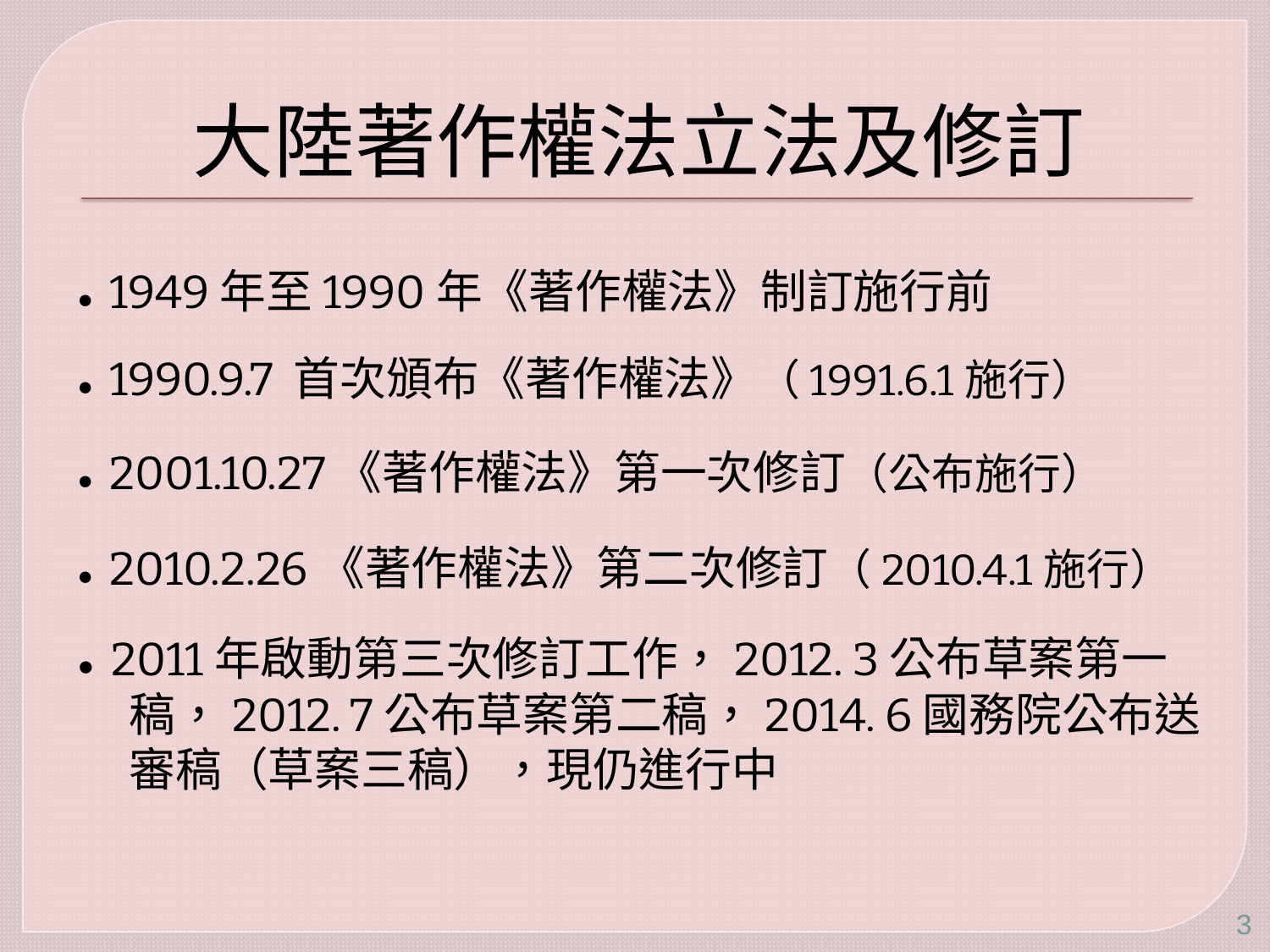

# 大陸著作權法立法及修訂
●   1949年至1990年《著作權法》制訂施行前

●   1990.9.7 首次頒布《著作權法》（1991.6.1施行）

●  2001.10.27《著作權法》第一次修訂（公布施行）

●  2010.2.26《著作權法》第二次修訂（2010.4.1施行）

●   2011年啟動第三次修訂工作，2012. 3公布草案第一
    稿，2012. 7公布草案第二稿，2014. 6國務院公布送
    審稿（草案三稿），現仍進行中

3